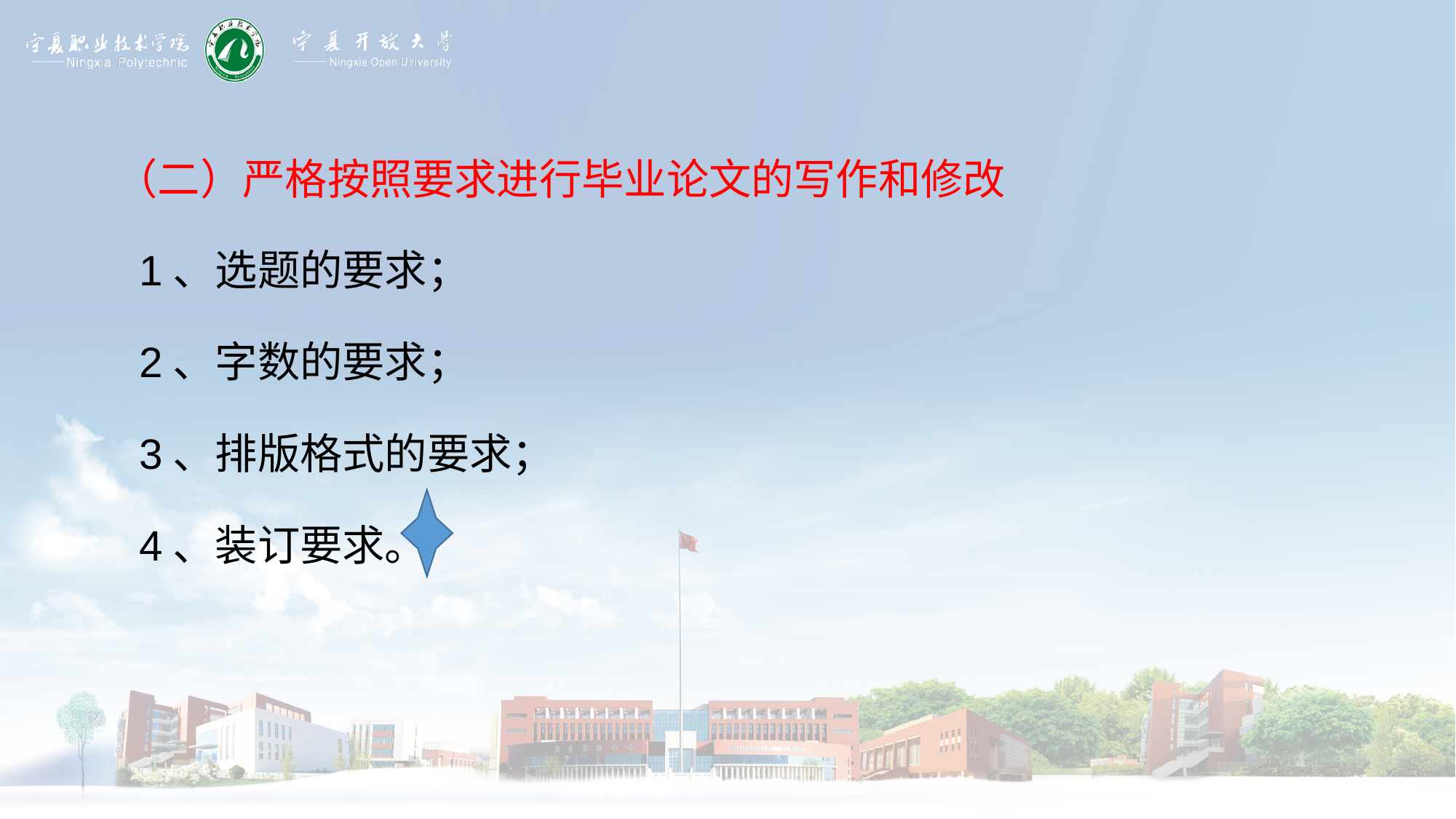

（二）严格按照要求进行毕业论文的写作和修改
  1、选题的要求；
  2、字数的要求；
  3、排版格式的要求；
  4、装订要求。